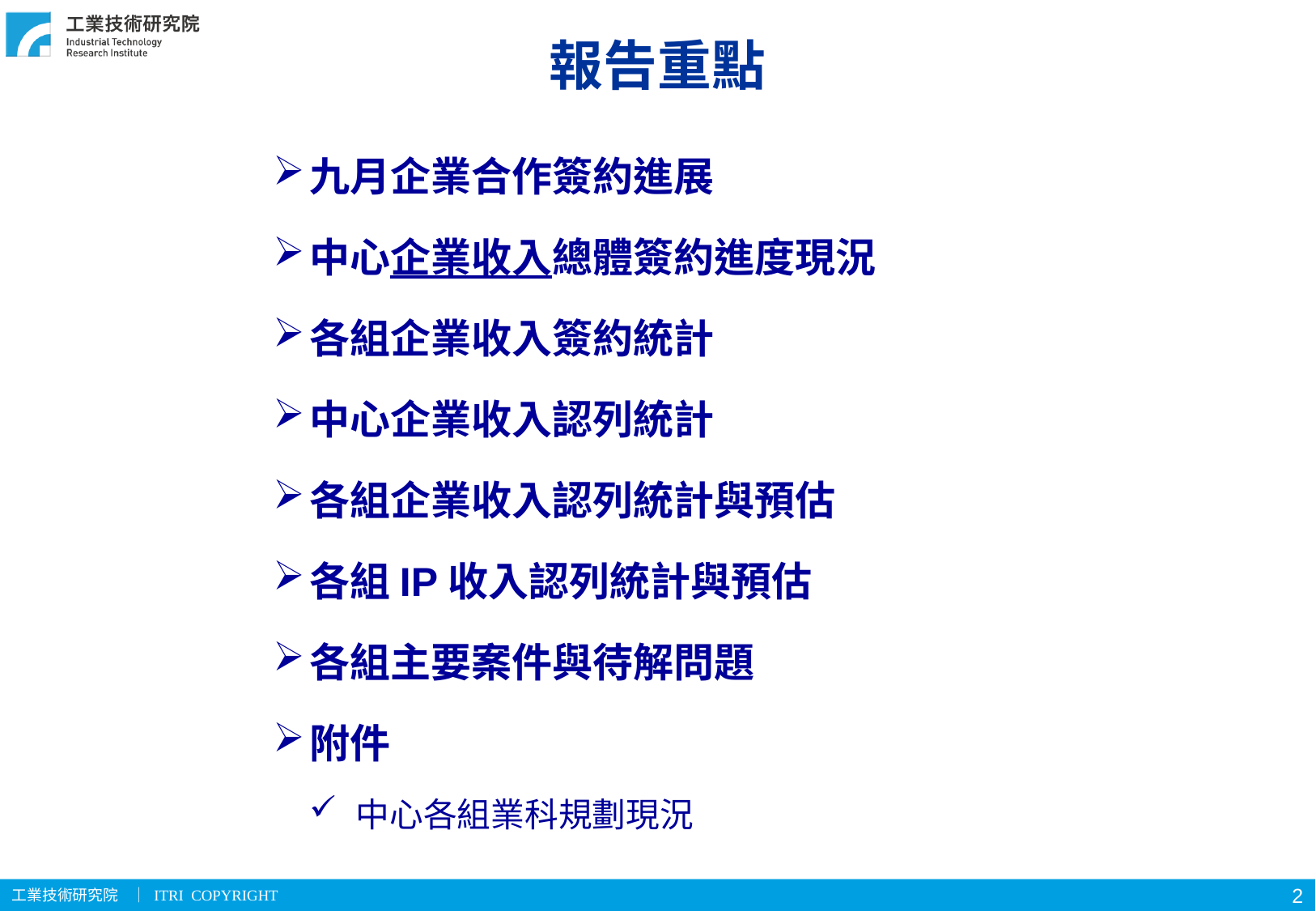

報告重點
九月企業合作簽約進展
中心企業收入總體簽約進度現況
各組企業收入簽約統計
中心企業收入認列統計
各組企業收入認列統計與預估
各組IP收入認列統計與預估
各組主要案件與待解問題
附件
中心各組業科規劃現況